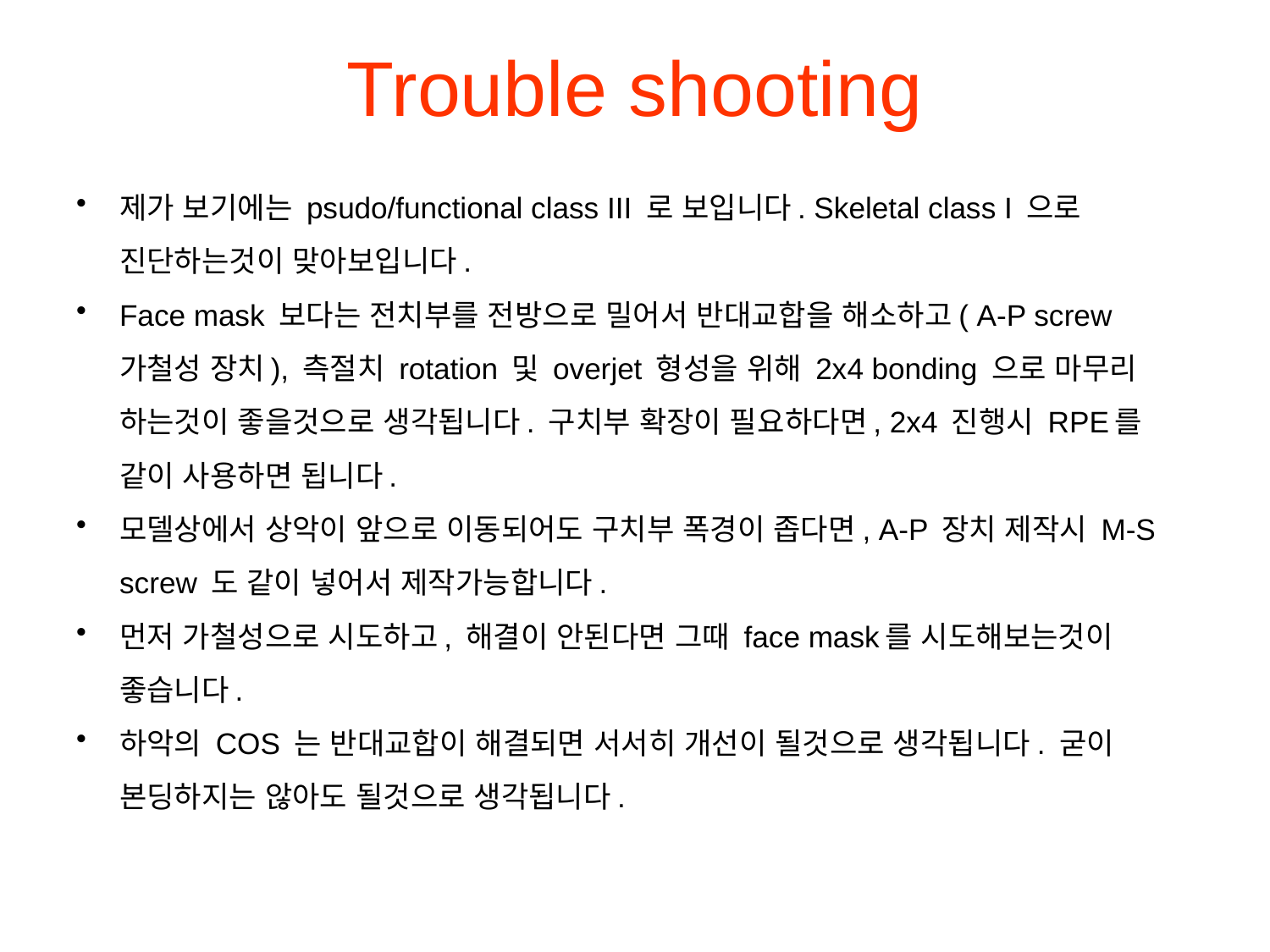

# Trouble shooting
제가 보기에는 psudo/functional class III 로 보입니다. Skeletal class I 으로 진단하는것이 맞아보입니다.
Face mask 보다는 전치부를 전방으로 밀어서 반대교합을 해소하고( A-P screw 가철성 장치), 측절치 rotation 및 overjet 형성을 위해 2x4 bonding 으로 마무리 하는것이 좋을것으로 생각됩니다. 구치부 확장이 필요하다면, 2x4 진행시 RPE를 같이 사용하면 됩니다.
모델상에서 상악이 앞으로 이동되어도 구치부 폭경이 좁다면, A-P 장치 제작시 M-S screw 도 같이 넣어서 제작가능합니다.
먼저 가철성으로 시도하고, 해결이 안된다면 그때 face mask를 시도해보는것이 좋습니다.
하악의 COS 는 반대교합이 해결되면 서서히 개선이 될것으로 생각됩니다. 굳이 본딩하지는 않아도 될것으로 생각됩니다.